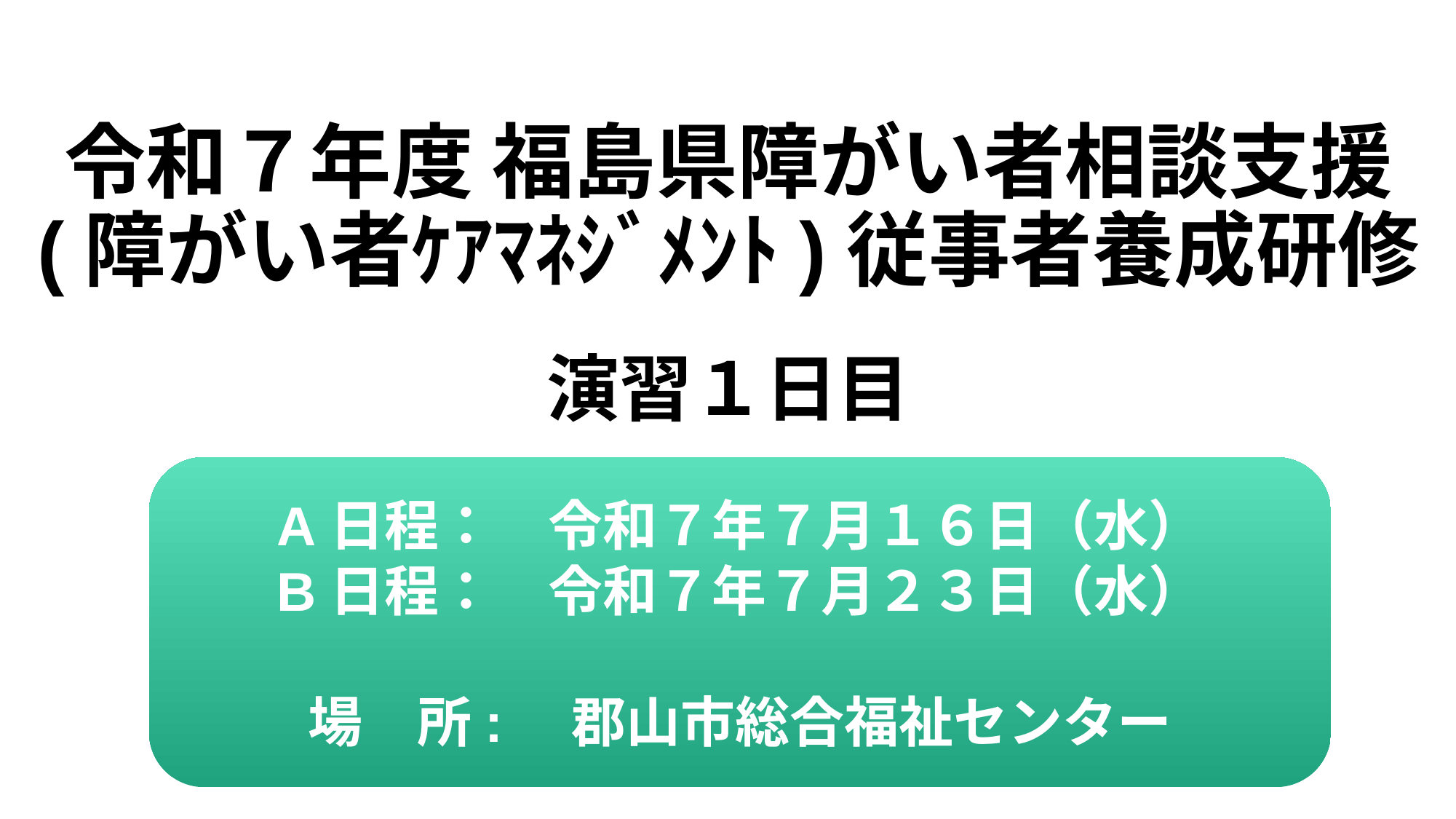

# 令和７年度 福島県障がい者相談支援 (障がい者ｹｱﾏﾈｼﾞﾒﾝﾄ)従事者養成研修
演習１日目
A日程：　令和７年７月１６日（水）
B日程：　令和７年７月２３日（水）

場　所:　郡山市総合福祉センター